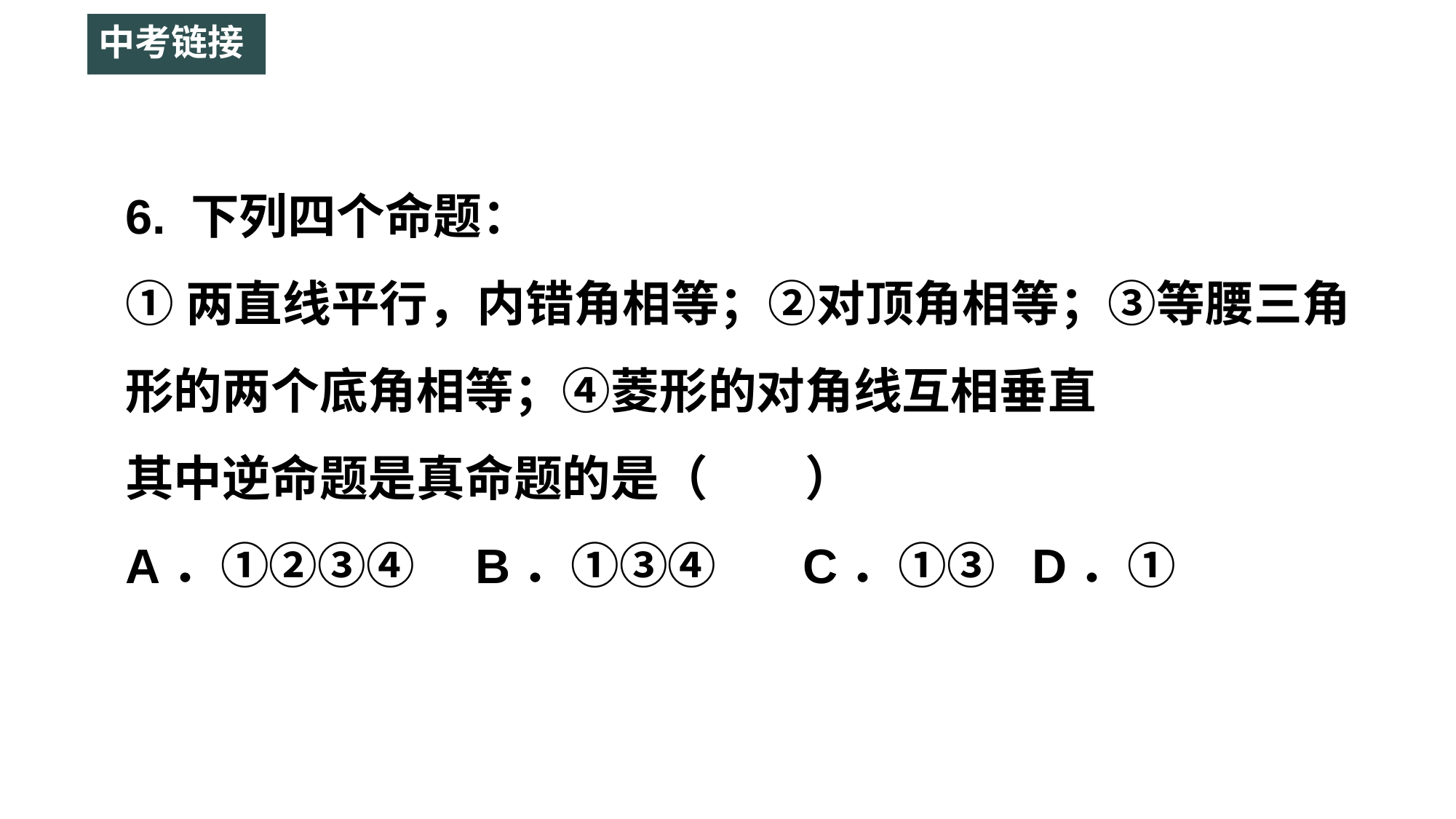

中考链接
6. 下列四个命题：
①两直线平行，内错角相等；②对顶角相等；③等腰三角形的两个底角相等；④菱形的对角线互相垂直
其中逆命题是真命题的是（　　）
A．①②③④	 B．①③④	 C．①③	  D．①